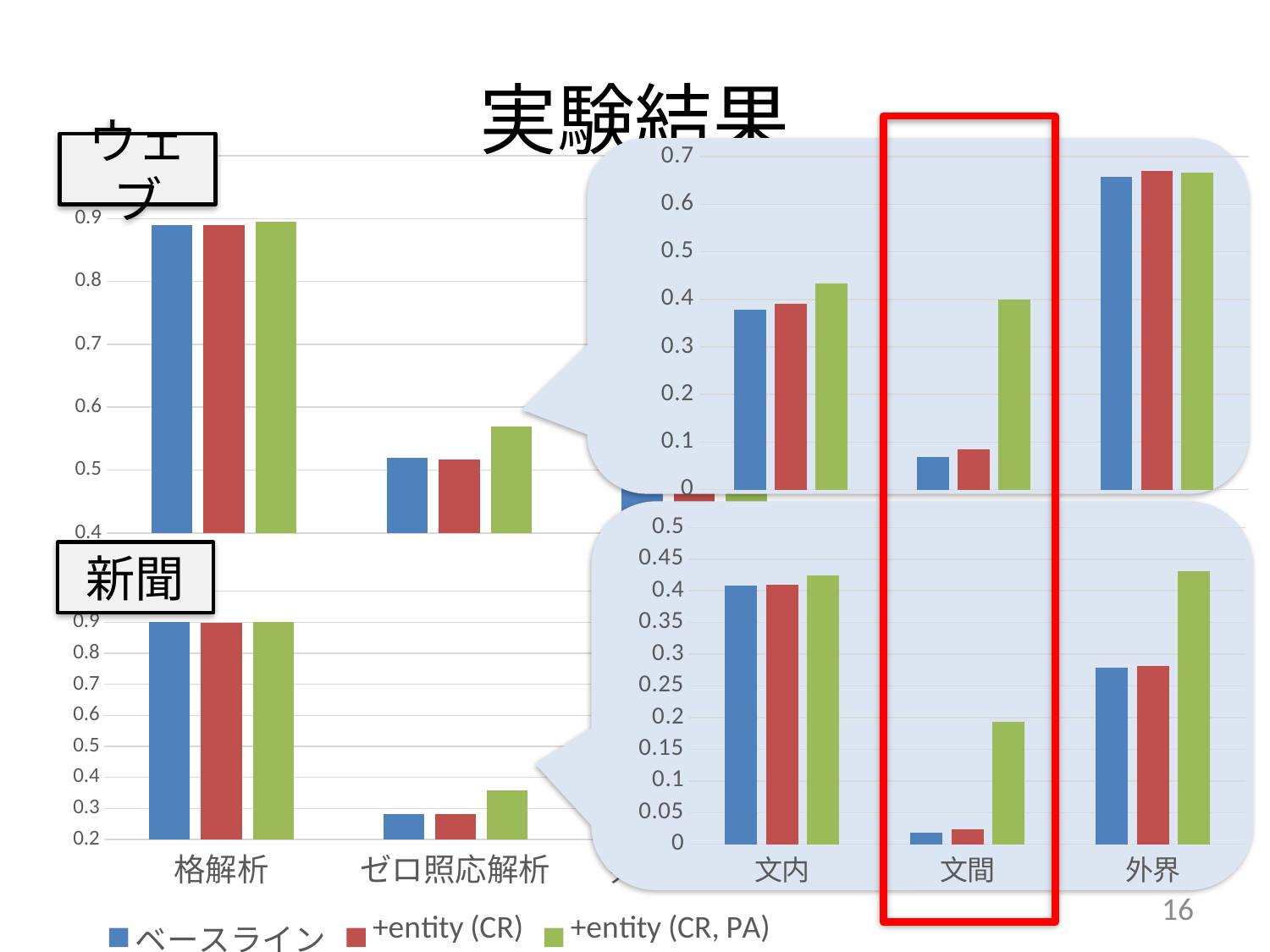

# 実験結果

### Chart

| Category | ベースライン | +entity (CR) | +entity (CR, PA) |
|---|---|---|---|
| 文内 | 0.379 | 0.39 | 0.434 |
| 文間 | 0.068 | 0.085 | 0.399 |
| 外界 | 0.658 | 0.67 | 0.666 |
ウェブ

### Chart

| Category | ベースライン | +entity (CR) | +entity (CR, PA) |
|---|---|---|---|
| 格解析 | 0.889 | 0.889 | 0.895 |
| ゼロ照応解析 | 0.52 | 0.517 | 0.569 |
| 共参照解析 | 0.658 | 0.67 | 0.674 |

### Chart

| Category | ベースライン | +entity (CR) | +entity (CR, PA) |
|---|---|---|---|
| 文内 | 0.408 | 0.409 | 0.425 |
| 文間 | 0.019 | 0.023 | 0.193 |
| 外界 | 0.279 | 0.281 | 0.431 |
新聞

### Chart

| Category | ベースライン | +entity (CR) | +entity (CR, PA) |
|---|---|---|---|
| 格解析 | 0.9 | 0.897 | 0.901 |
| ゼロ照応解析 | 0.281 | 0.283 | 0.357 |
| 共参照解析 | 0.55 | 0.544 | 0.538 |
16